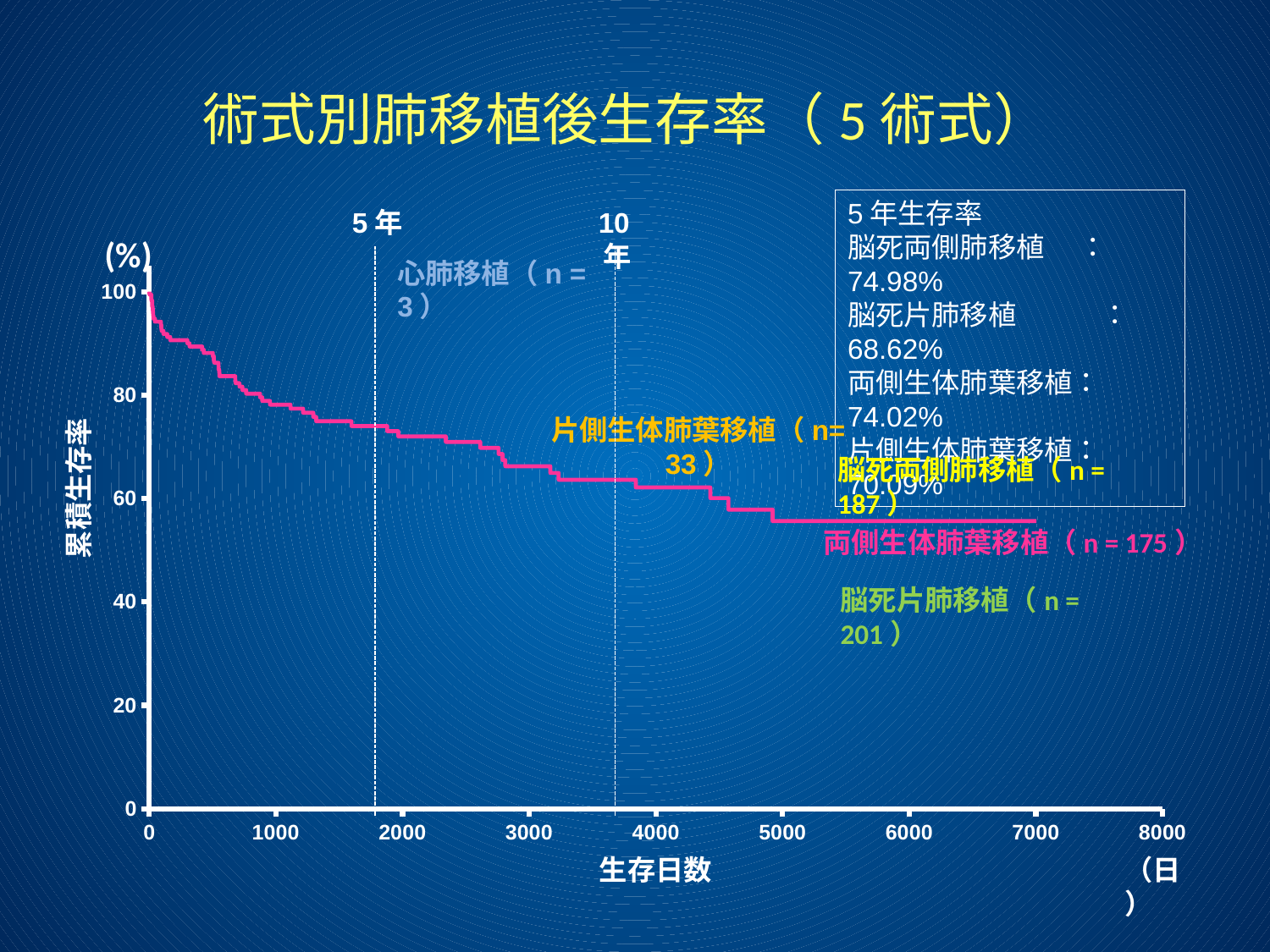

# 術式別肺移植後生存率（5術式）
5年生存率
脳死両側肺移植　 ：74.98%
脳死片肺移植　　　：68.62%
両側生体肺葉移植：74.02%
片側生体肺葉移植：70.09%
5年
10年
(%)
心肺移植（n = 3）

### Chart

| Category |  |  |  |  |  |
|---|---|---|---|---|---|
片側生体肺葉移植（n= 33）
脳死両側肺移植（n = 187）
累積生存率
両側生体肺葉移植（n = 175）
脳死片肺移植（n = 201）
生存日数
（日）